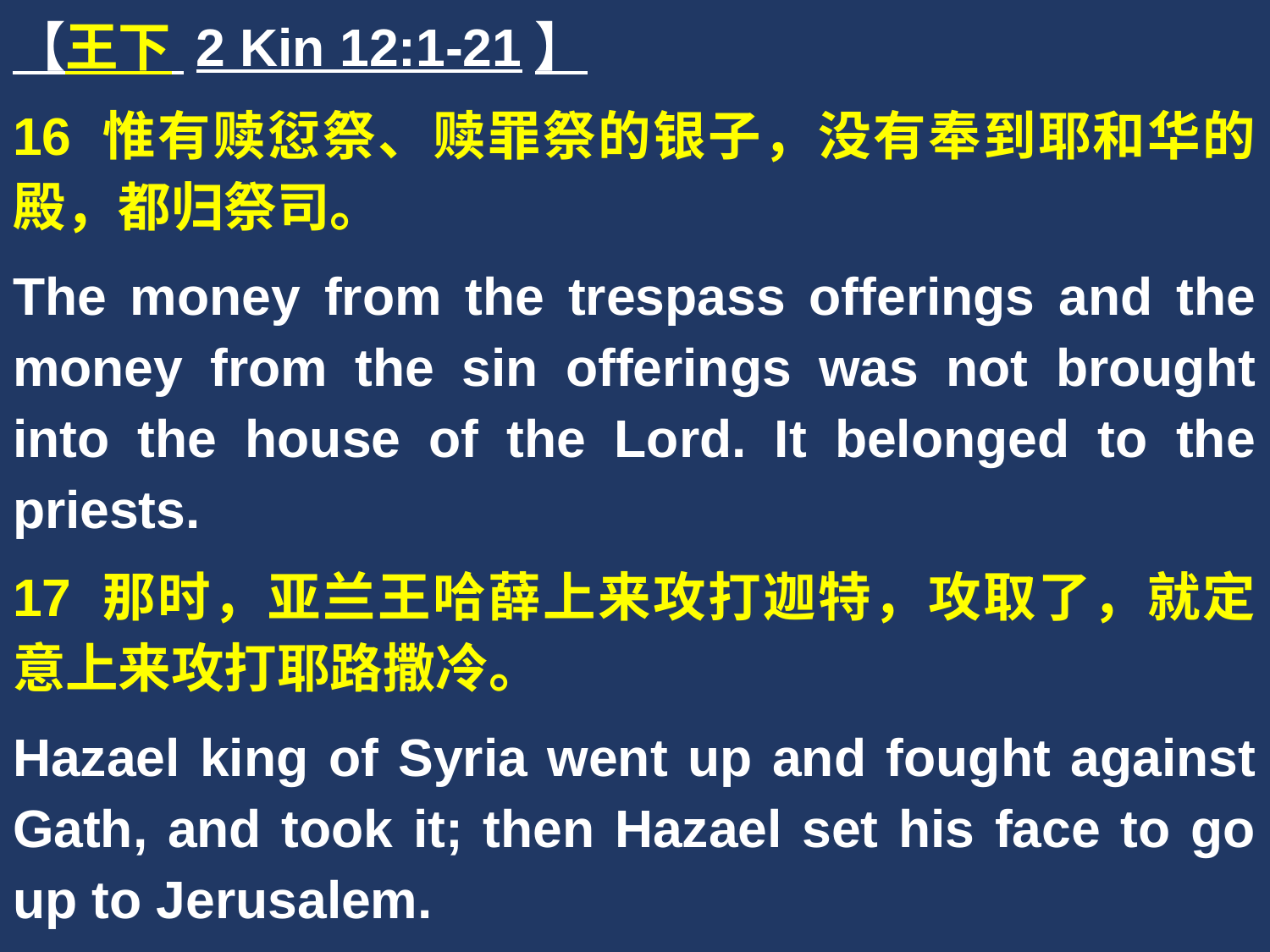

【王下 2 Kin 12:1-21】
16 惟有赎愆祭、赎罪祭的银子，没有奉到耶和华的殿，都归祭司。
The money from the trespass offerings and the money from the sin offerings was not brought into the house of the Lord. It belonged to the priests.
17 那时，亚兰王哈薛上来攻打迦特，攻取了，就定意上来攻打耶路撒冷。
Hazael king of Syria went up and fought against Gath, and took it; then Hazael set his face to go up to Jerusalem.